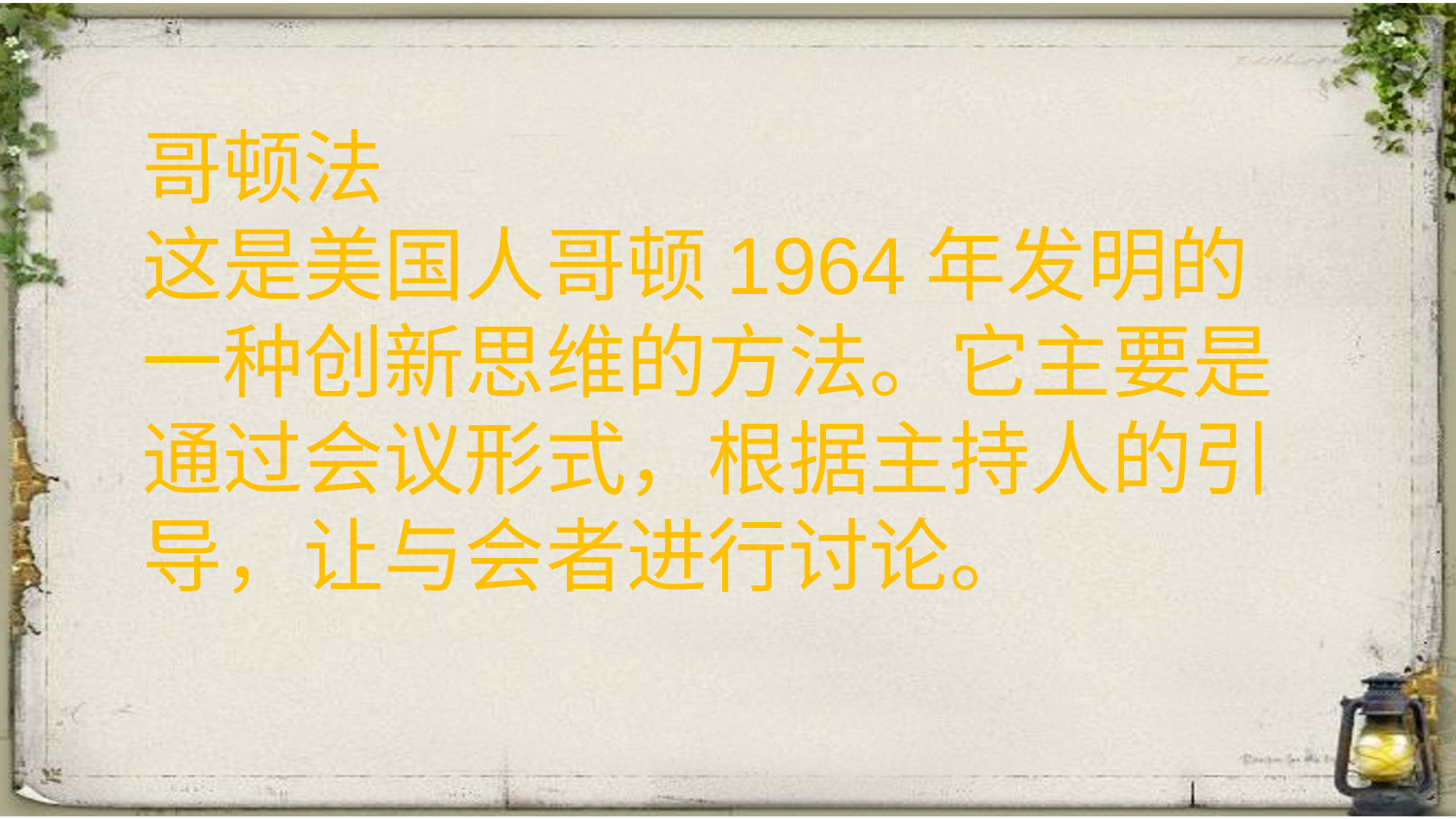

哥顿法
这是美国人哥顿1964年发明的一种创新思维的方法。它主要是通过会议形式，根据主持人的引导，让与会者进行讨论。